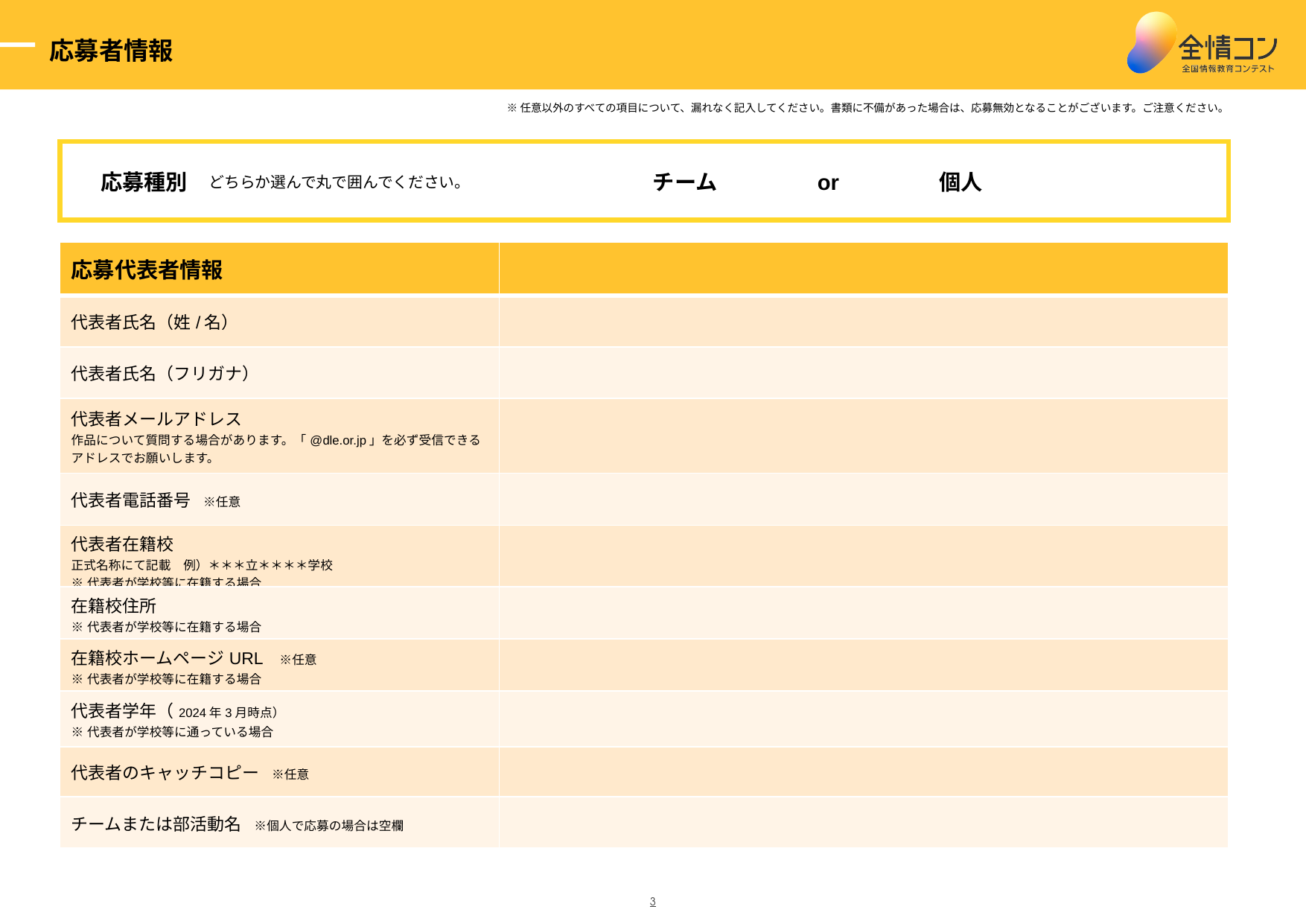

応募者情報
※任意以外のすべての項目について、漏れなく記入してください。書類に不備があった場合は、応募無効となることがございます。ご注意ください。

応募種別
チーム
or
個人
どちらか選んで丸で囲んでください。
| 応募代表者情報 |  |
| --- | --- |
| 代表者氏名（姓/名） |  |
| 代表者氏名（フリガナ） |  |
| 代表者メールアドレス 作品について質問する場合があります。「@dle.or.jp」を必ず受信できるアドレスでお願いします。 |  |
| 代表者電話番号　※任意 |  |
| 代表者在籍校 正式名称にて記載　例）＊＊＊立＊＊＊＊学校 ※代表者が学校等に在籍する場合 |  |
| 在籍校住所 ※代表者が学校等に在籍する場合 |  |
| 在籍校ホームページURL　※任意 ※代表者が学校等に在籍する場合 |  |
| 代表者学年（2024年3月時点）　 ※代表者が学校等に通っている場合 |  |
| 代表者のキャッチコピー　※任意 |  |
| チームまたは部活動名　※個人で応募の場合は空欄 |  |
3